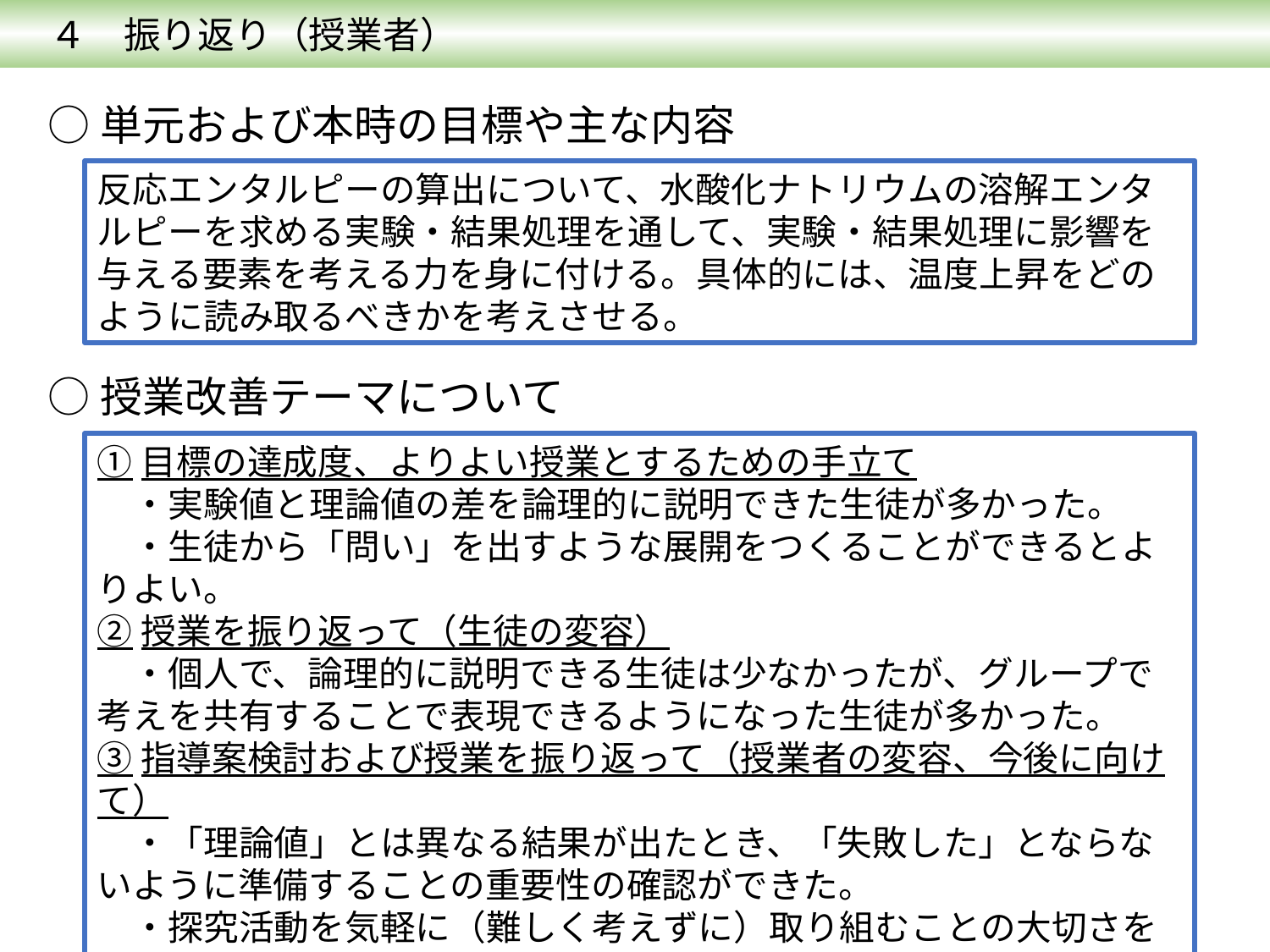

４　振り返り（授業者）
○単元および本時の目標や主な内容
反応エンタルピーの算出について、水酸化ナトリウムの溶解エンタルピーを求める実験・結果処理を通して、実験・結果処理に影響を与える要素を考える力を身に付ける。具体的には、温度上昇をどのように読み取るべきかを考えさせる。
○授業改善テーマについて
①目標の達成度、よりよい授業とするための手立て
　・実験値と理論値の差を論理的に説明できた生徒が多かった。
　・生徒から「問い」を出すような展開をつくることができるとよりよい。
②授業を振り返って（生徒の変容）
　・個人で、論理的に説明できる生徒は少なかったが、グループで考えを共有することで表現できるようになった生徒が多かった。
③指導案検討および授業を振り返って（授業者の変容、今後に向けて）
　・「理論値」とは異なる結果が出たとき、「失敗した」とならないように準備することの重要性の確認ができた。
　・探究活動を気軽に（難しく考えずに）取り組むことの大切さを感じた。